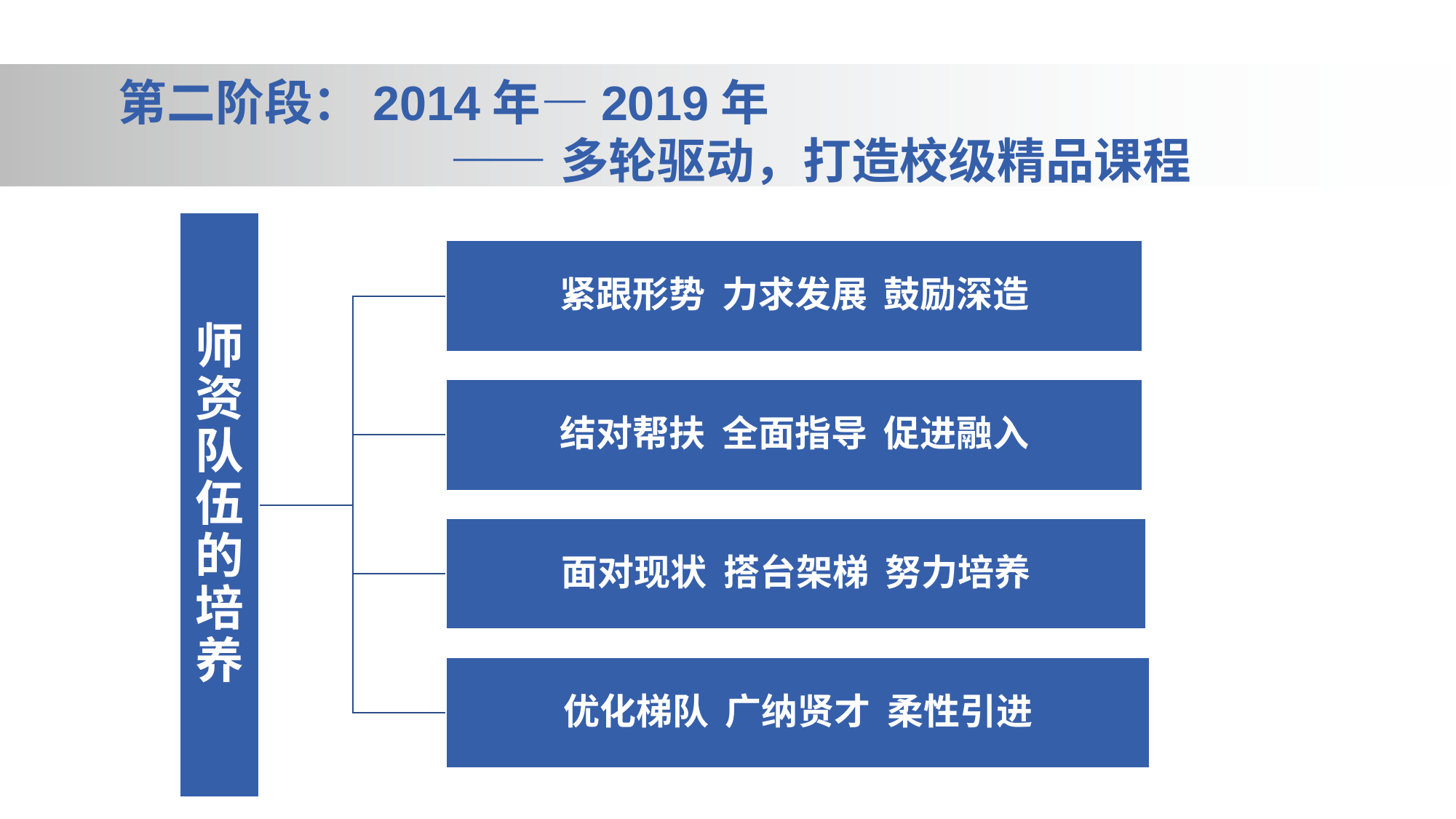

第二阶段：2014年—2019年
                              ——多轮驱动，打造校级精品课程

师资队伍的培养
紧跟形势  力求发展  鼓励深造
结对帮扶  全面指导  促进融入
面对现状  搭台架梯  努力培养
优化梯队  广纳贤才  柔性引进